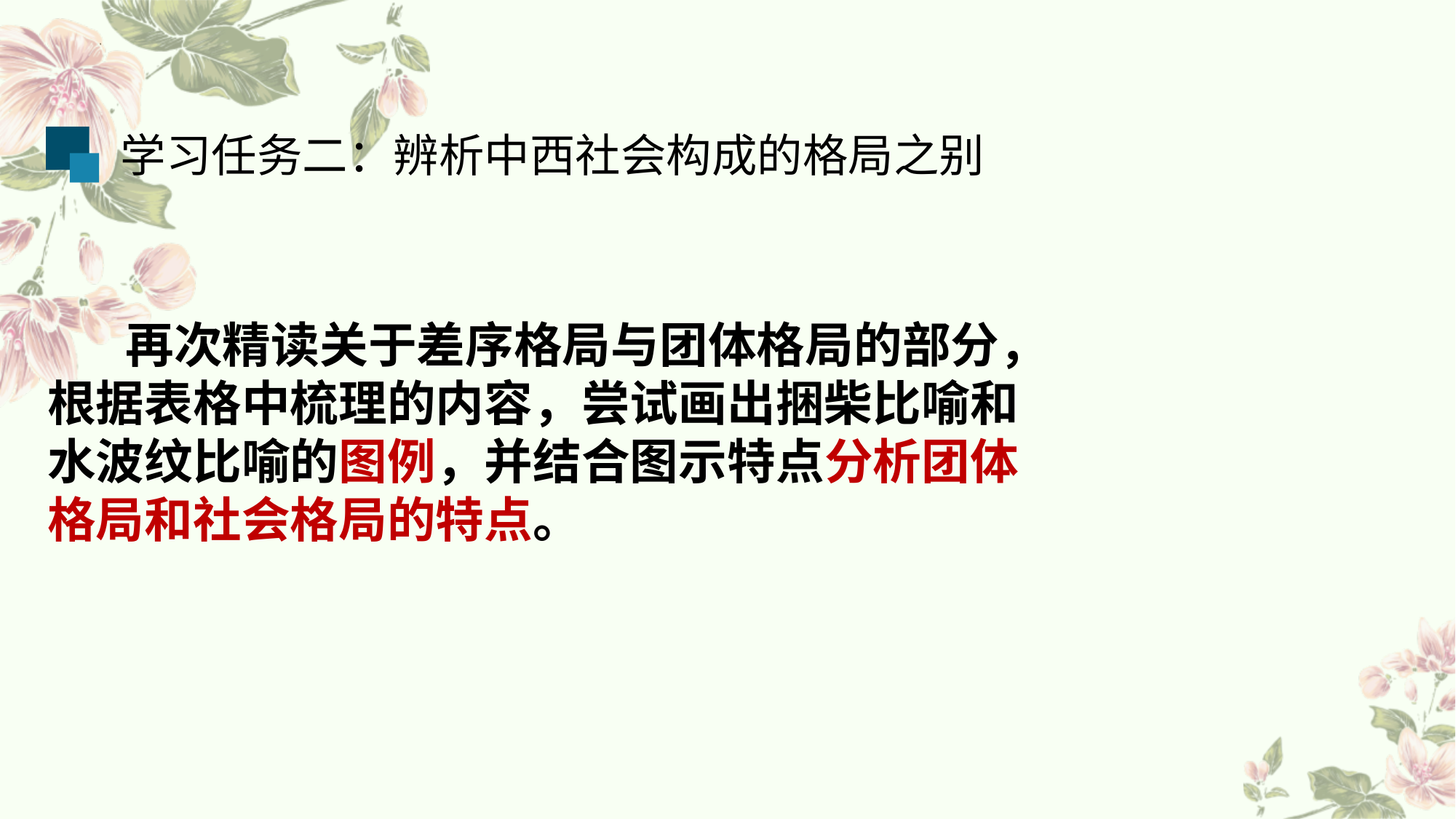

学习任务二：辨析中西社会构成的格局之别

      再次精读关于差序格局与团体格局的部分，根据表格中梳理的内容，尝试画出捆柴比喻和水波纹比喻的图例，并结合图示特点分析团体格局和社会格局的特点。